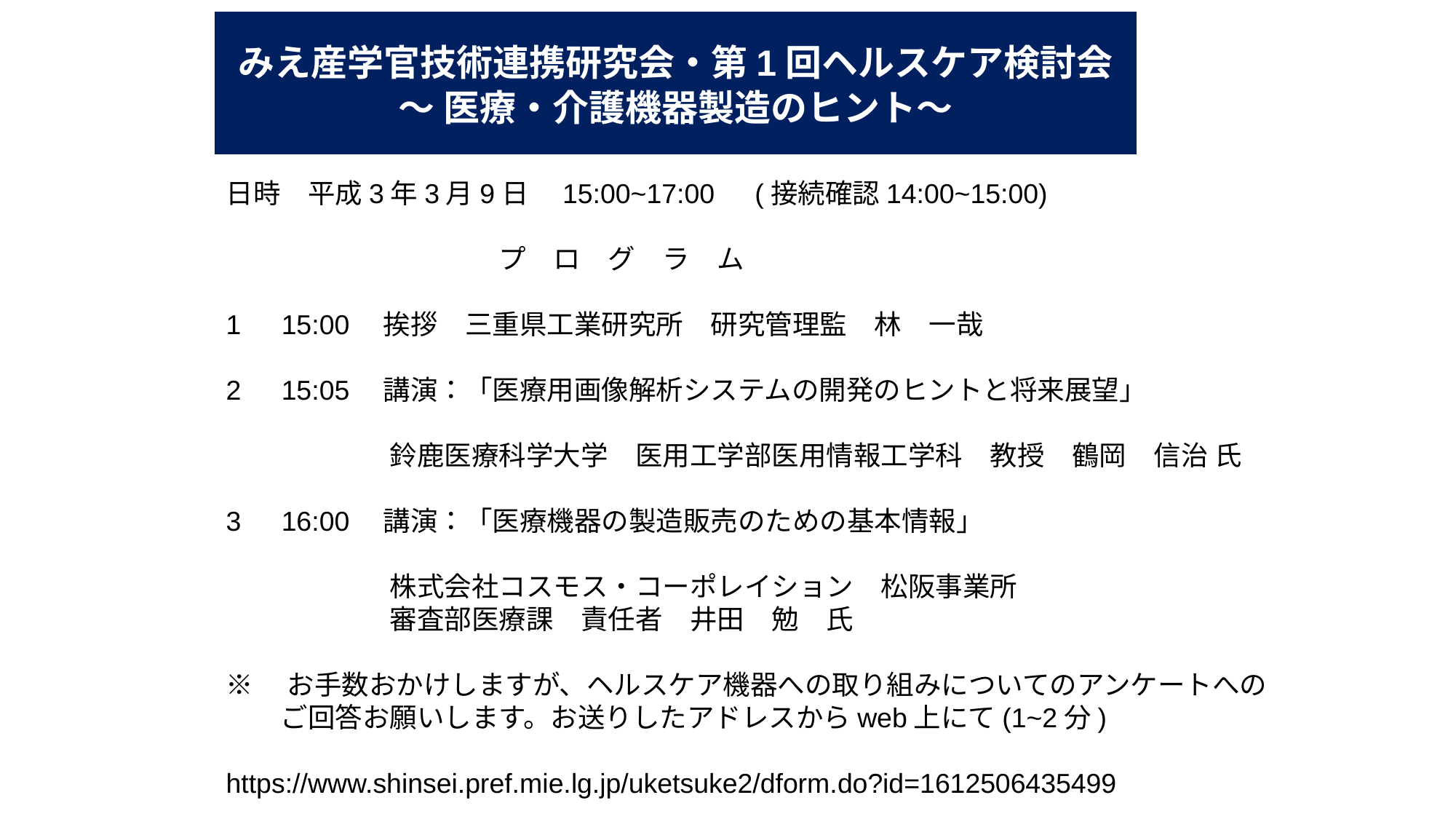

みえ産学官技術連携研究会・第1回ヘルスケア検討会
～ 医療・介護機器製造のヒント～
日時　平成3年3月9日　15:00~17:00　(接続確認14:00~15:00)

　　　　　　　　　　プ　ロ　グ　ラ　ム

1　15:00　挨拶　三重県工業研究所　研究管理監　林　一哉

2　15:05　講演：「医療用画像解析システムの開発のヒントと将来展望」

　　　　　　鈴鹿医療科学大学　医用工学部医用情報工学科　教授　鶴岡　信治 氏

3　16:00　講演：「医療機器の製造販売のための基本情報」

　　　　　　株式会社コスモス・コーポレイション　松阪事業所
　　　　　　審査部医療課　責任者　井田　勉　氏

※　お手数おかけしますが、ヘルスケア機器への取り組みについてのアンケートへの
　　ご回答お願いします。お送りしたアドレスからweb上にて(1~2分)

https://www.shinsei.pref.mie.lg.jp/uketsuke2/dform.do?id=1612506435499